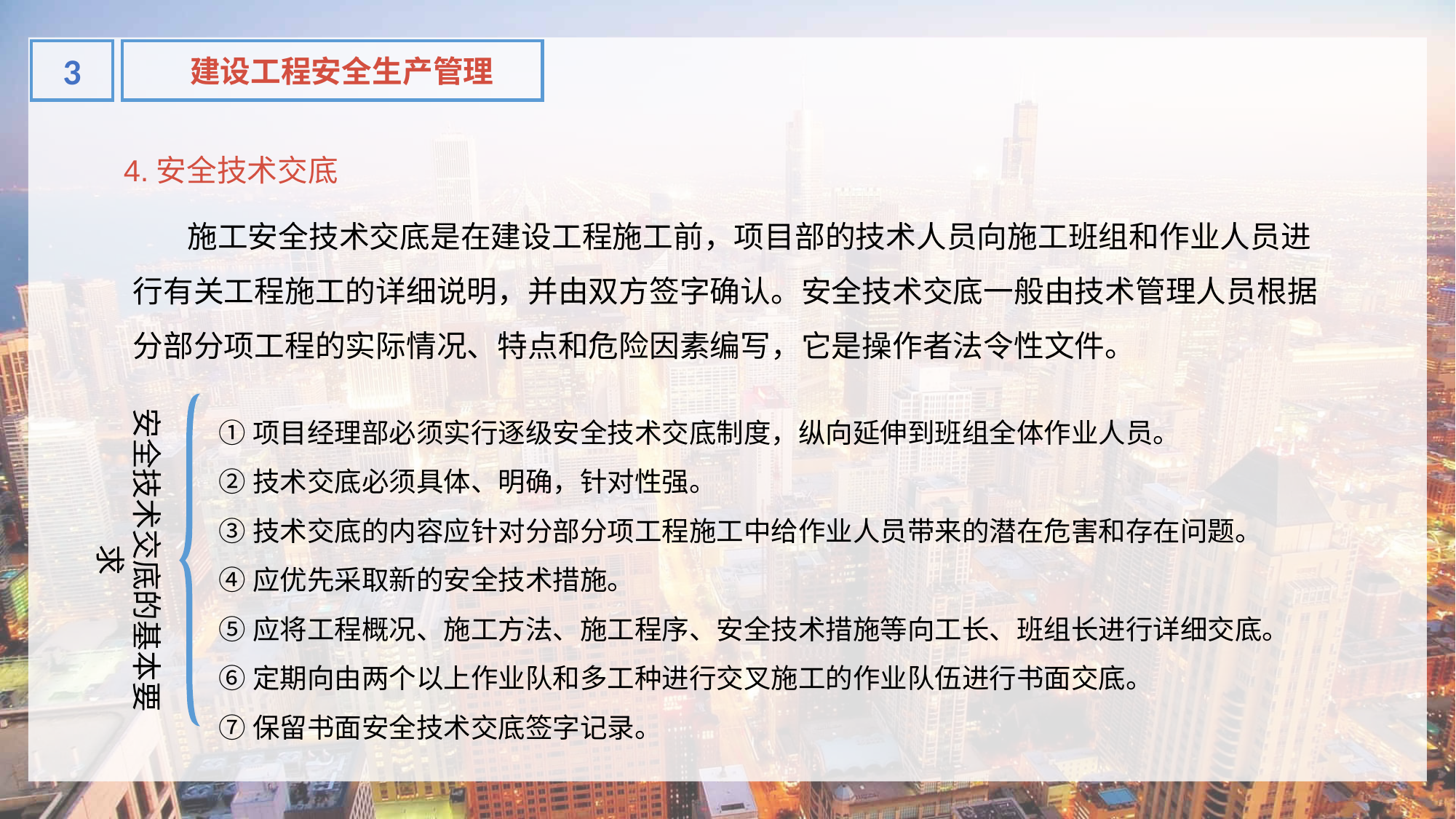

3

建设工程安全生产管理
4.安全技术交底
       施工安全技术交底是在建设工程施工前，项目部的技术人员向施工班组和作业人员进行有关工程施工的详细说明，并由双方签字确认。安全技术交底一般由技术管理人员根据分部分项工程的实际情况、特点和危险因素编写，它是操作者法令性文件。
安全技术交底的基本要求

①项目经理部必须实行逐级安全技术交底制度，纵向延伸到班组全体作业人员。
②技术交底必须具体、明确，针对性强。
③技术交底的内容应针对分部分项工程施工中给作业人员带来的潜在危害和存在问题。
④应优先采取新的安全技术措施。
⑤应将工程概况、施工方法、施工程序、安全技术措施等向工长、班组长进行详细交底。
⑥定期向由两个以上作业队和多工种进行交叉施工的作业队伍进行书面交底。
⑦保留书面安全技术交底签字记录。